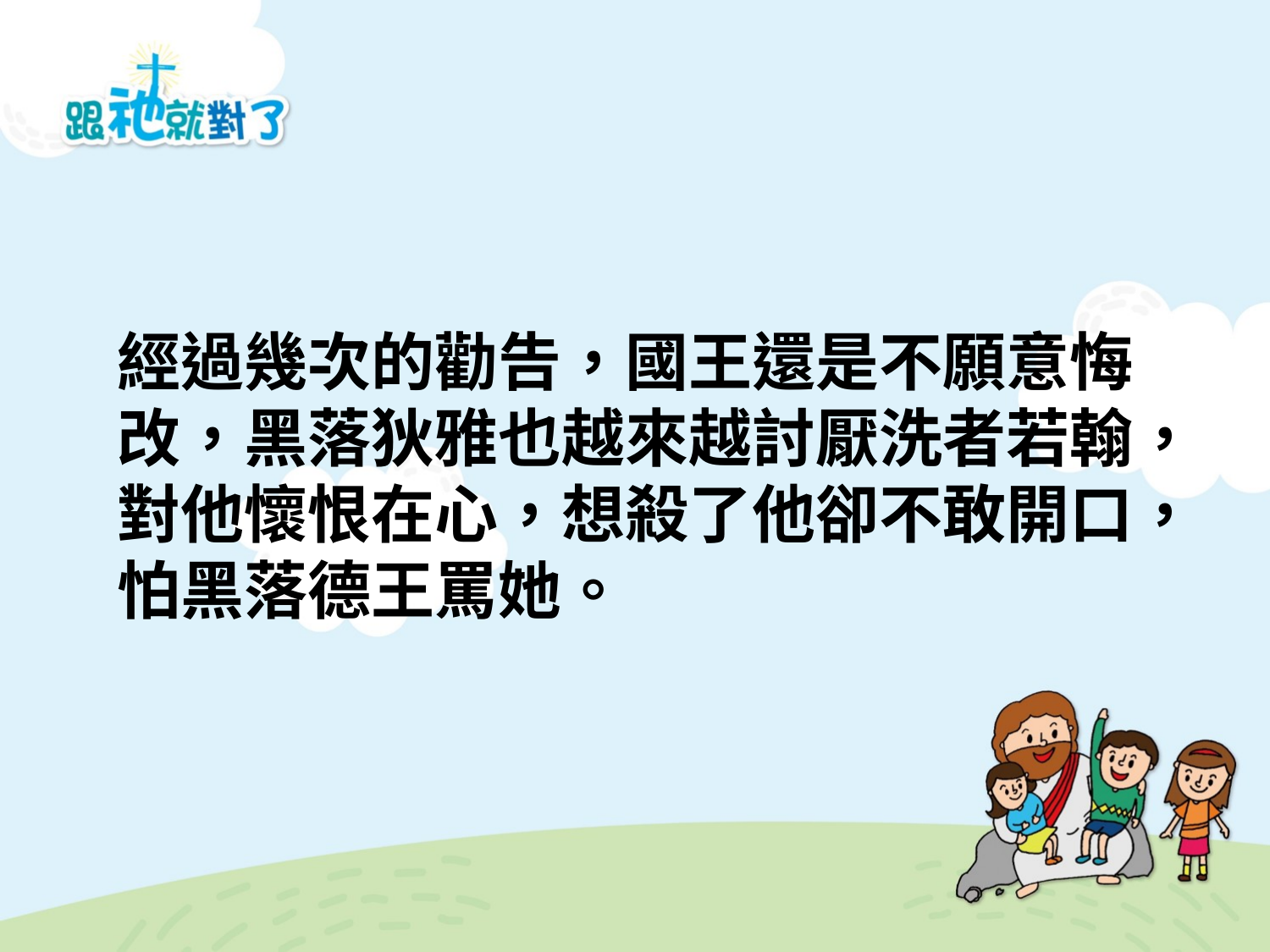

經過幾次的勸告，國王還是不願意悔改，黑落狄雅也越來越討厭洗者若翰，對他懷恨在心，想殺了他卻不敢開口，怕黑落德王罵她。